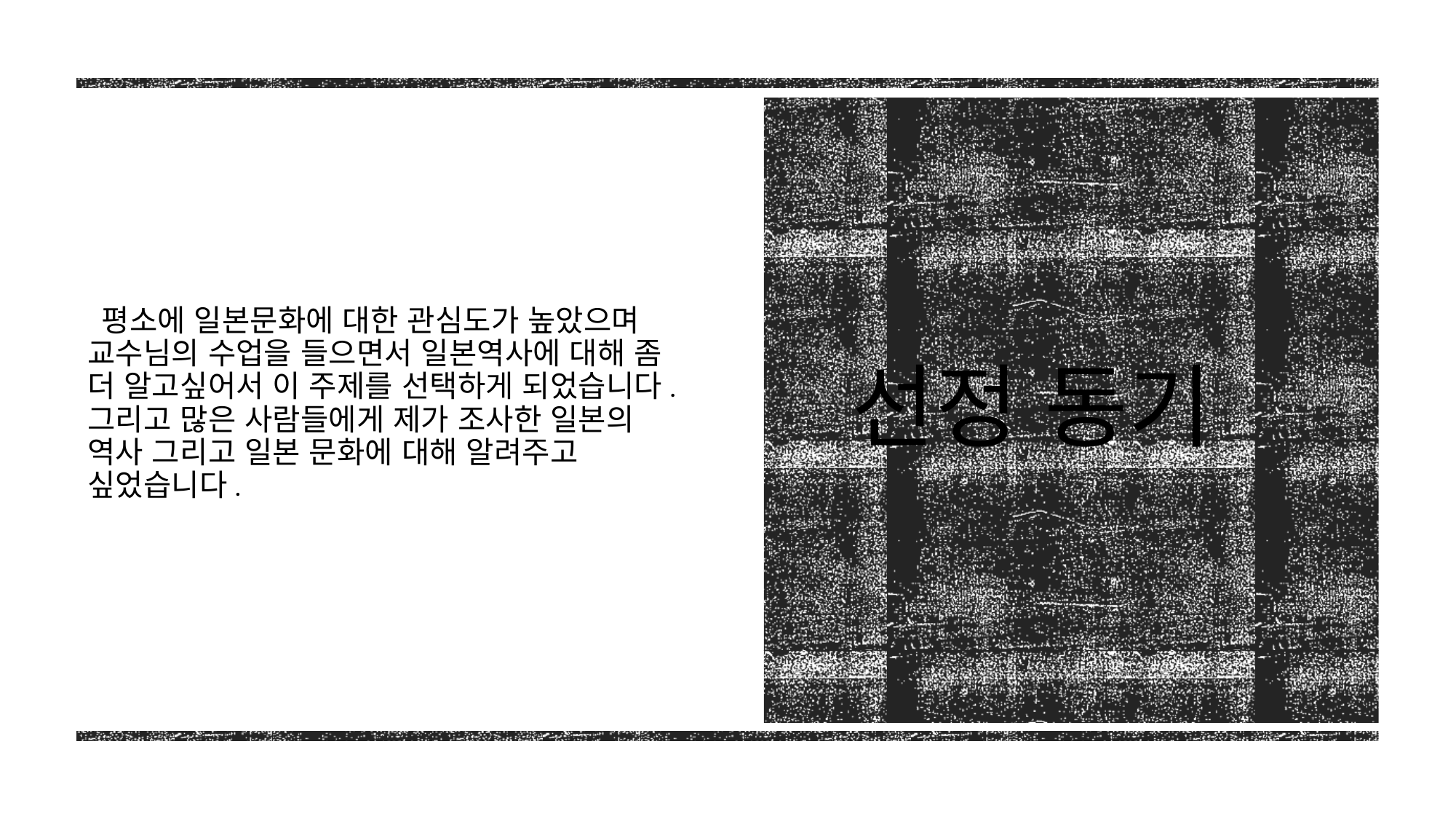

평소에 일본문화에 대한 관심도가 높았으며 교수님의 수업을 들으면서 일본역사에 대해 좀 더 알고싶어서 이 주제를 선택하게 되었습니다. 그리고 많은 사람들에게 제가 조사한 일본의 역사 그리고 일본 문화에 대해 알려주고 싶었습니다.
# 선정 동기